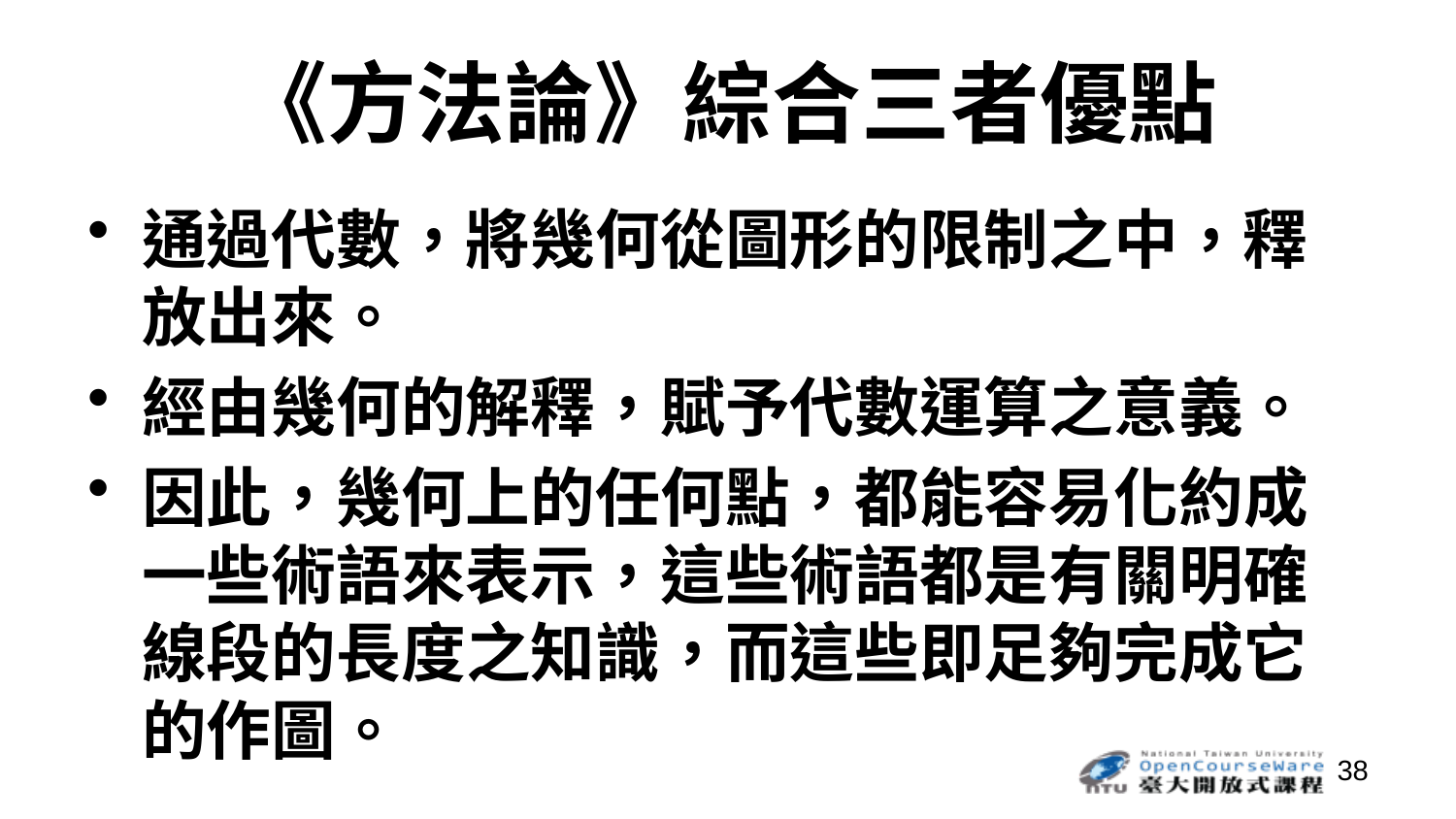

# 《方法論》綜合三者優點
通過代數，將幾何從圖形的限制之中，釋放出來。
經由幾何的解釋，賦予代數運算之意義。
因此，幾何上的任何點，都能容易化約成一些術語來表示，這些術語都是有關明確線段的長度之知識，而這些即足夠完成它的作圖。

38